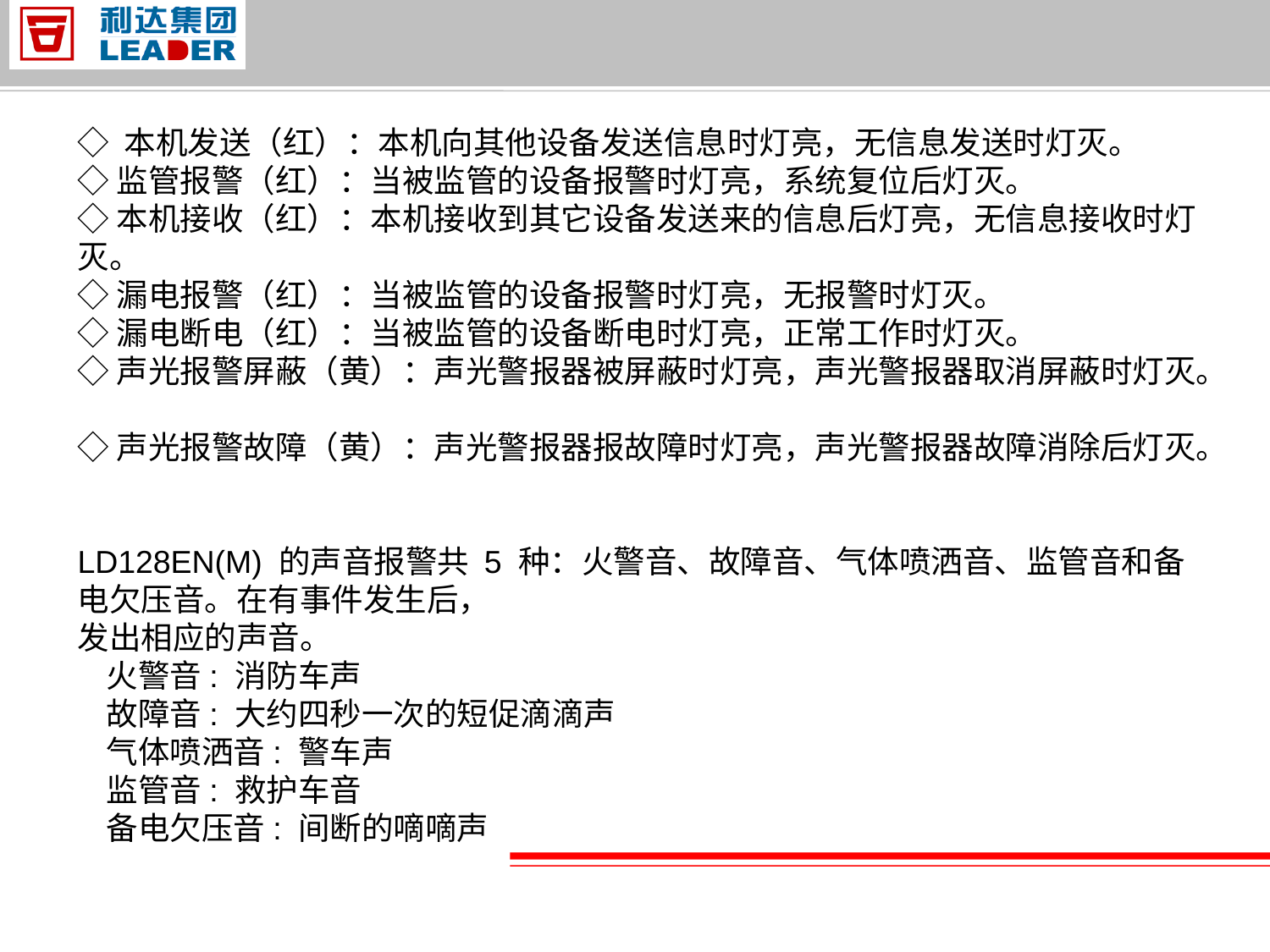

◇ 本机发送（红）：本机向其他设备发送信息时灯亮，无信息发送时灯灭。
◇ 监管报警（红）：当被监管的设备报警时灯亮，系统复位后灯灭。
◇ 本机接收（红）：本机接收到其它设备发送来的信息后灯亮，无信息接收时灯灭。
◇ 漏电报警（红）：当被监管的设备报警时灯亮，无报警时灯灭。
◇ 漏电断电（红）：当被监管的设备断电时灯亮，正常工作时灯灭。
◇ 声光报警屏蔽（黄）：声光警报器被屏蔽时灯亮，声光警报器取消屏蔽时灯灭。
◇ 声光报警故障（黄）：声光警报器报故障时灯亮，声光警报器故障消除后灯灭。
LD128EN(M) 的声音报警共 5 种：火警音、故障音、气体喷洒音、监管音和备电欠压音。在有事件发生后，
发出相应的声音。
    火警音: 消防车声
    故障音: 大约四秒一次的短促滴滴声
    气体喷洒音: 警车声
    监管音: 救护车音
    备电欠压音: 间断的嘀嘀声